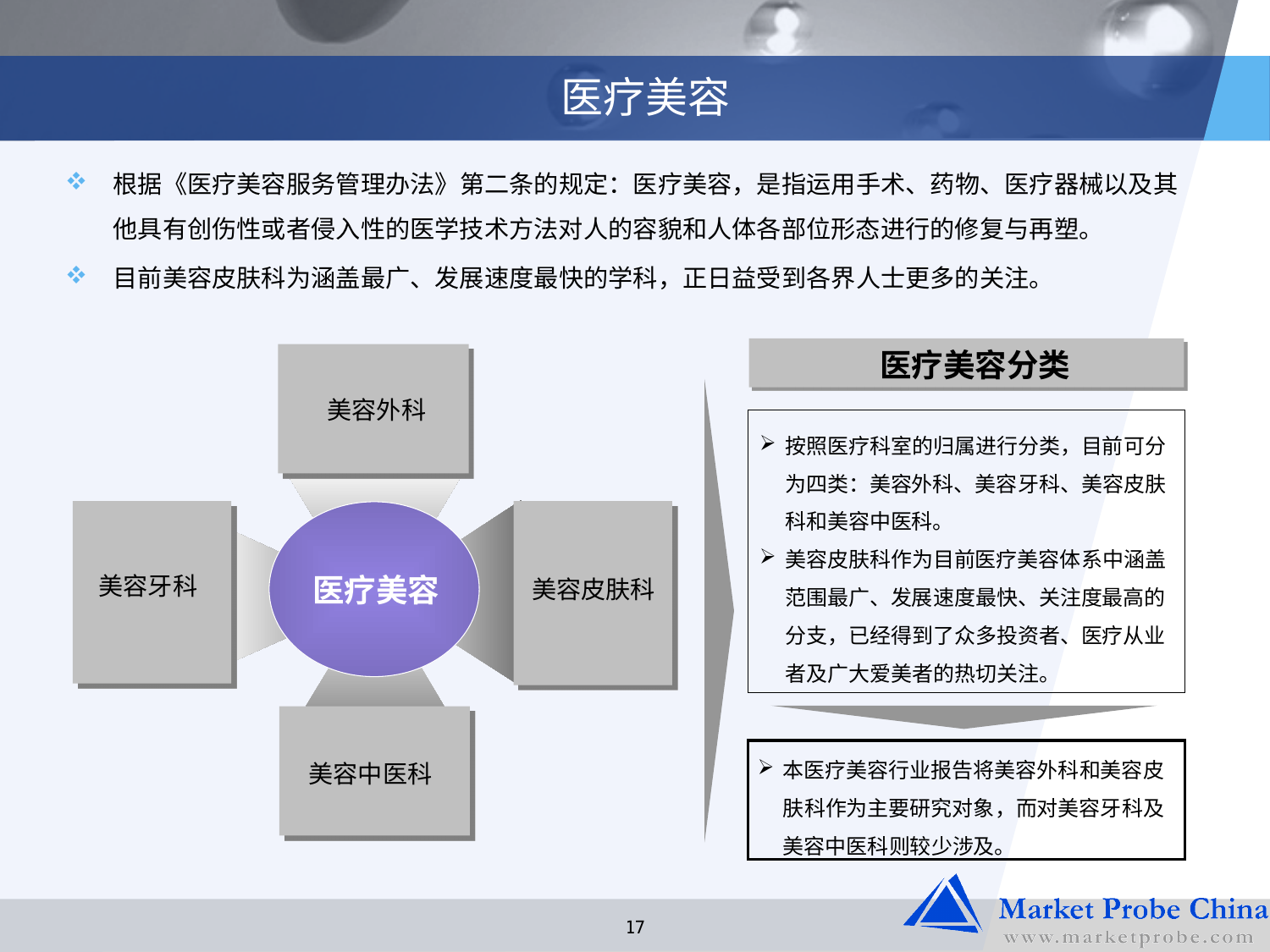

# 医疗美容
根据《医疗美容服务管理办法》第二条的规定：医疗美容，是指运用手术、药物、医疗器械以及其他具有创伤性或者侵入性的医学技术方法对人的容貌和人体各部位形态进行的修复与再塑。
目前美容皮肤科为涵盖最广、发展速度最快的学科，正日益受到各界人士更多的关注。

医疗美容分类

美容外科

医疗美容
美容牙科
美容皮肤科

美容中医科

按照医疗科室的归属进行分类，目前可分为四类：美容外科、美容牙科、美容皮肤科和美容中医科。
美容皮肤科作为目前医疗美容体系中涵盖范围最广、发展速度最快、关注度最高的分支，已经得到了众多投资者、医疗从业者及广大爱美者的热切关注。

本医疗美容行业报告将美容外科和美容皮肤科作为主要研究对象，而对美容牙科及美容中医科则较少涉及。
17